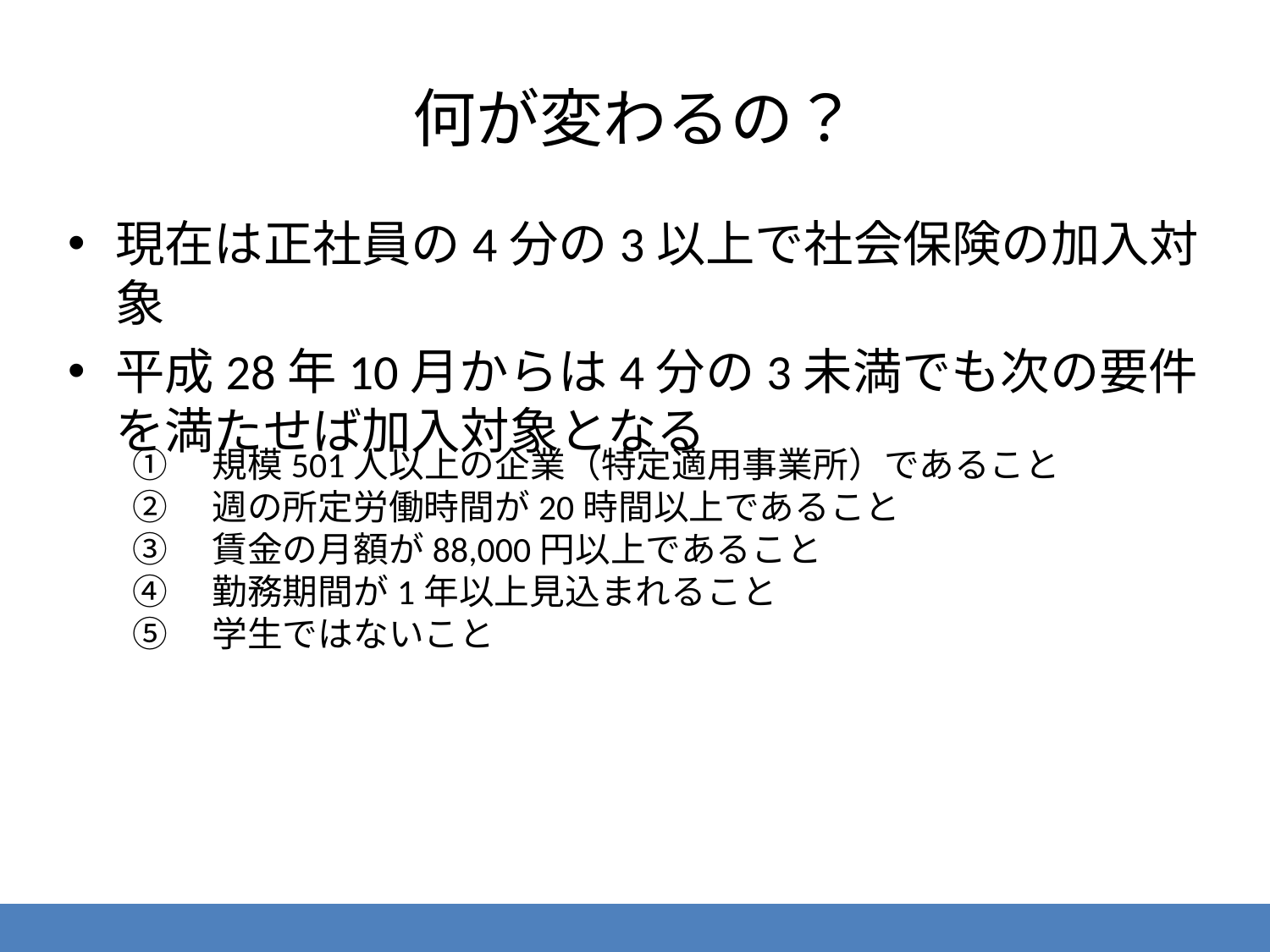

# 何が変わるの？
現在は正社員の4分の3以上で社会保険の加入対象
平成28年10月からは4分の3未満でも次の要件を満たせば加入対象となる
①　規模501人以上の企業（特定適用事業所）であること
②　週の所定労働時間が20時間以上であること
③　賃金の月額が88,000円以上であること
④　勤務期間が1年以上見込まれること
⑤　学生ではないこと